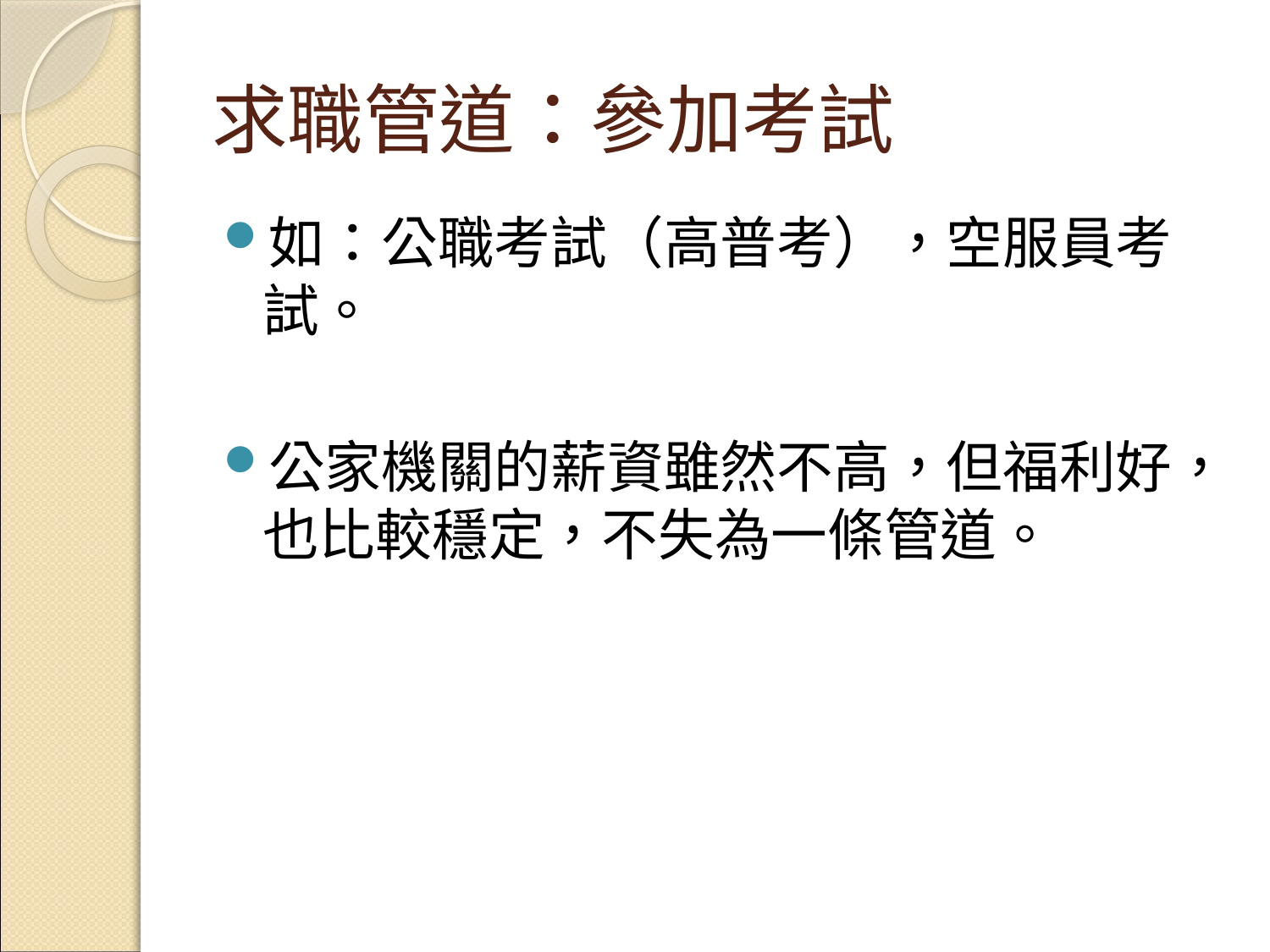

# 求職管道：參加考試
如：公職考試（高普考），空服員考試。

公家機關的薪資雖然不高，但福利好，也比較穩定，不失為一條管道。